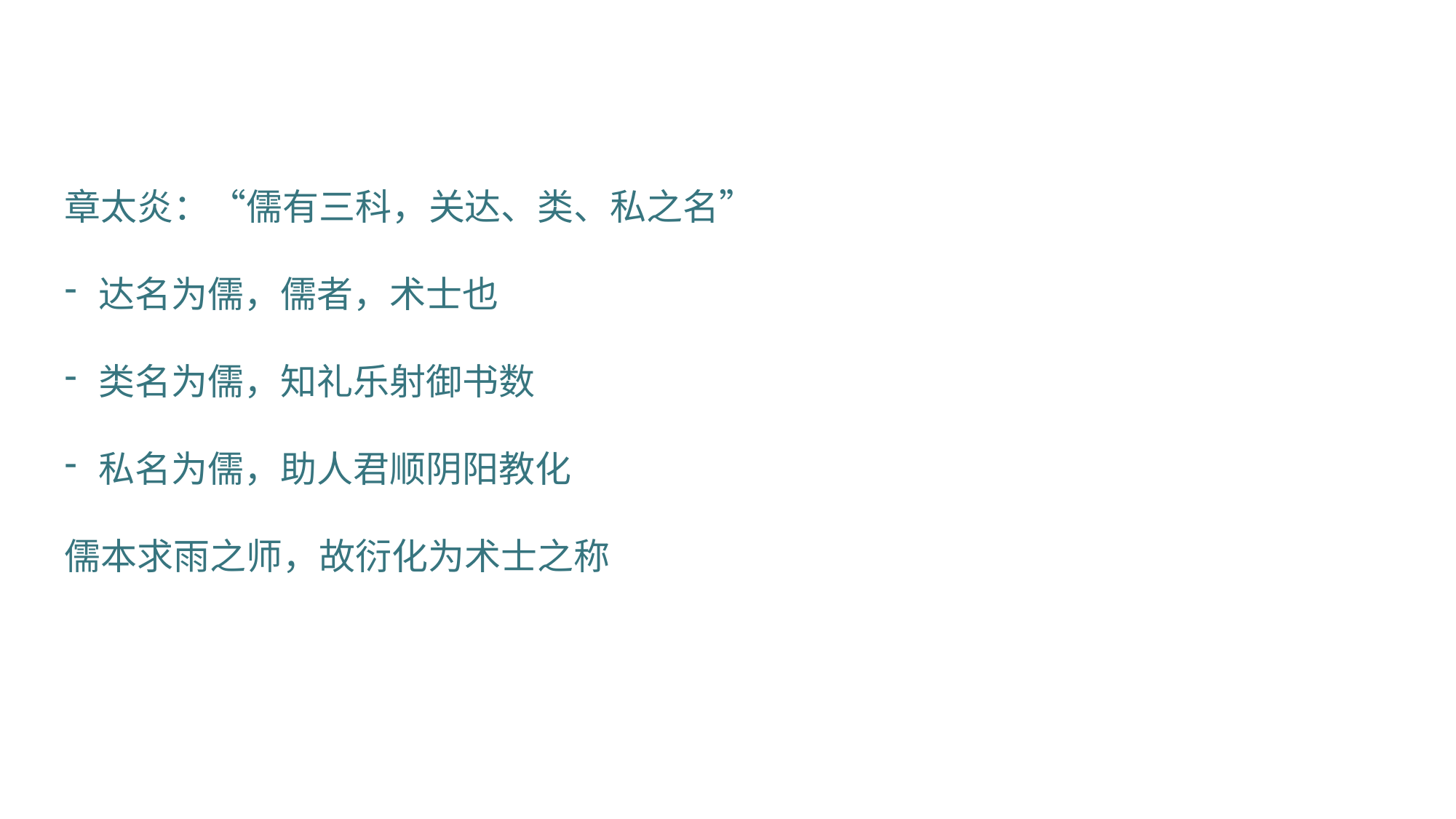

章太炎：“儒有三科，关达、类、私之名”

达名为儒，儒者，术士也

类名为儒，知礼乐射御书数

私名为儒，助人君顺阴阳教化

儒本求雨之师，故衍化为术士之称